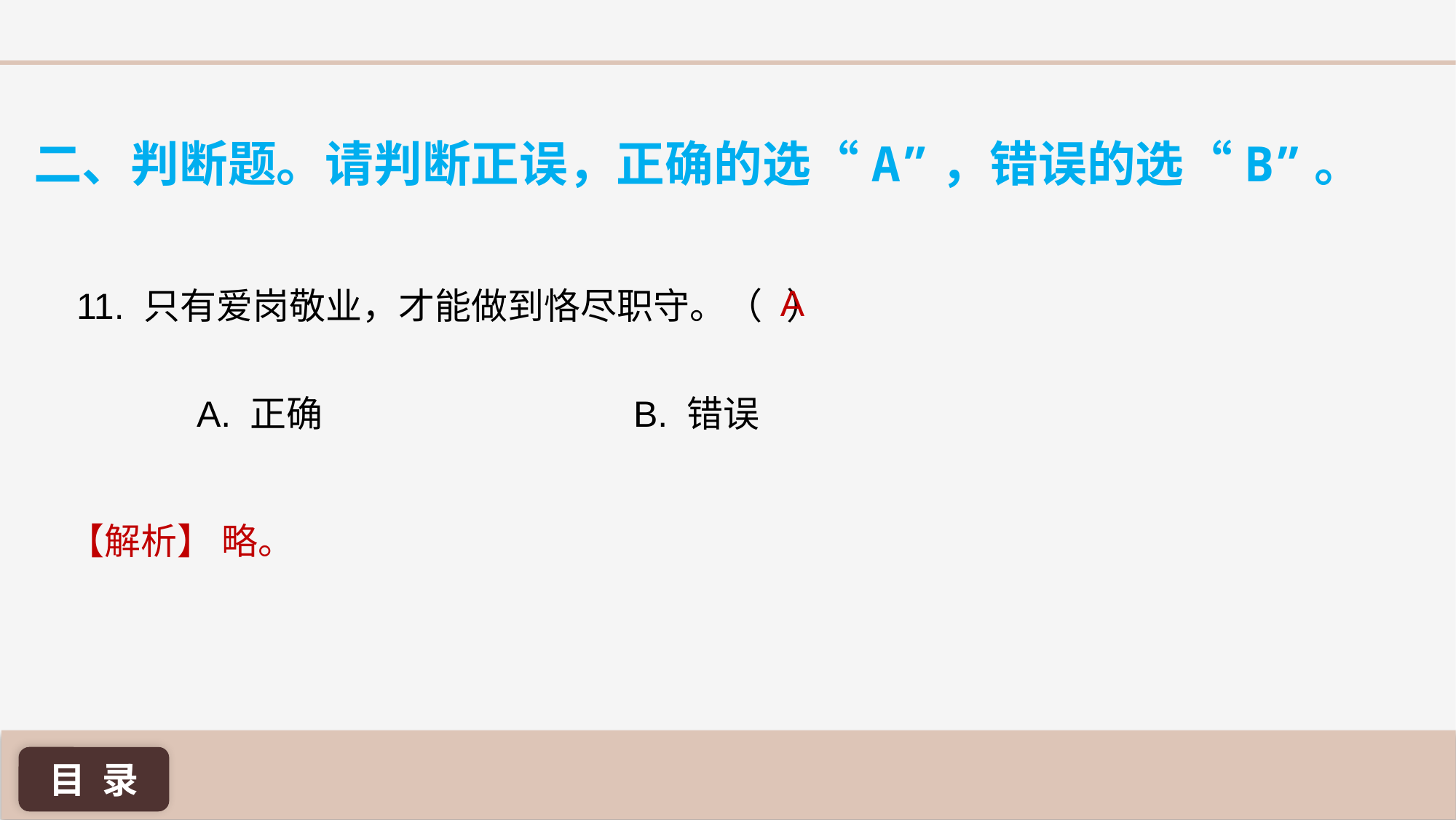

二、判断题。请判断正误，正确的选“A”，错误的选“B”。
A
11. 只有爱岗敬业，才能做到恪尽职守。（ 	）
A. 正确 			B. 错误
【解析】 略。